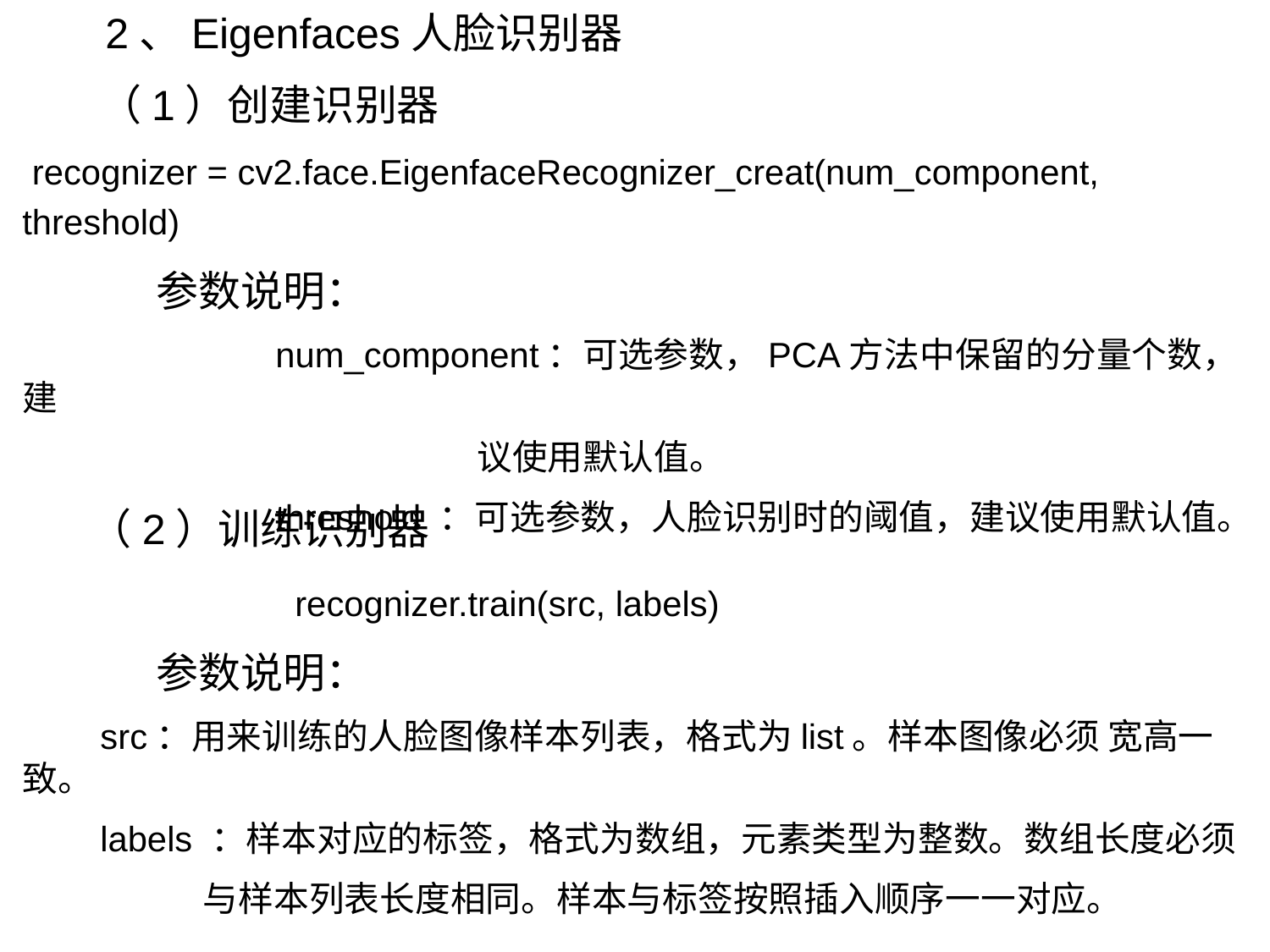

2、Eigenfaces人脸识别器
       （1）创建识别器
 recognizer = cv2.face.EigenfaceRecognizer_creat(num_component, threshold)
             参数说明：
                          num_component：可选参数，PCA方法中保留的分量个数，建
                                                         议使用默认值。
                          threshold ：可选参数，人脸识别时的阈值，建议使用默认值。
      （2）训练识别器
                            recognizer.train(src, labels)
             参数说明：
        src：用来训练的人脸图像样本列表，格式为list。样本图像必须 宽高一致。
        labels ：样本对应的标签，格式为数组，元素类型为整数。数组长度必须
                      与样本列表长度相同。样本与标签按照插入顺序一一对应。